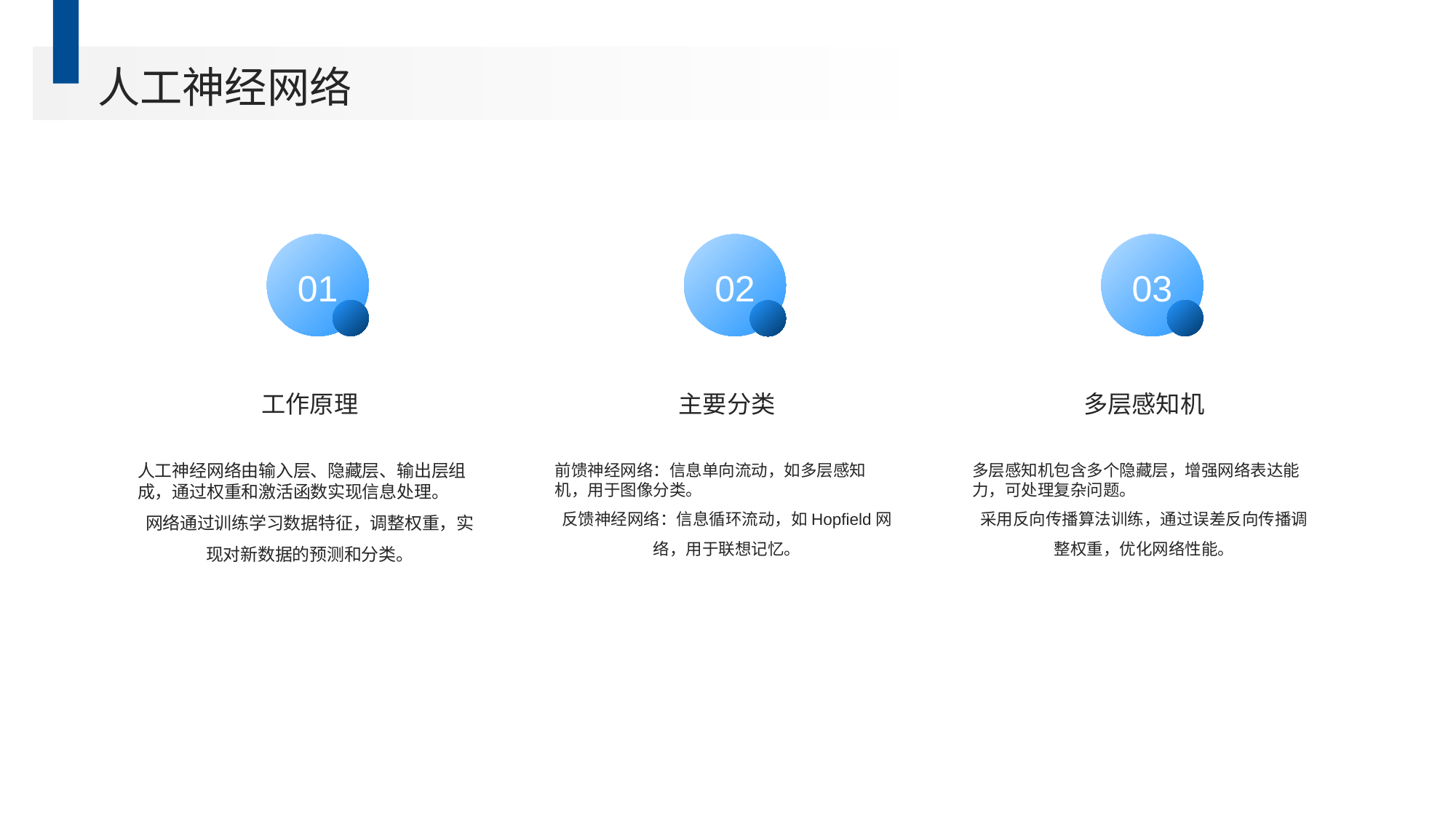

人工神经网络
01
02
03

工作原理
主要分类
多层感知机
人工神经网络由输入层、隐藏层、输出层组成，通过权重和激活函数实现信息处理。
网络通过训练学习数据特征，调整权重，实现对新数据的预测和分类。
前馈神经网络：信息单向流动，如多层感知机，用于图像分类。
反馈神经网络：信息循环流动，如Hopfield网络，用于联想记忆。
多层感知机包含多个隐藏层，增强网络表达能力，可处理复杂问题。
采用反向传播算法训练，通过误差反向传播调整权重，优化网络性能。